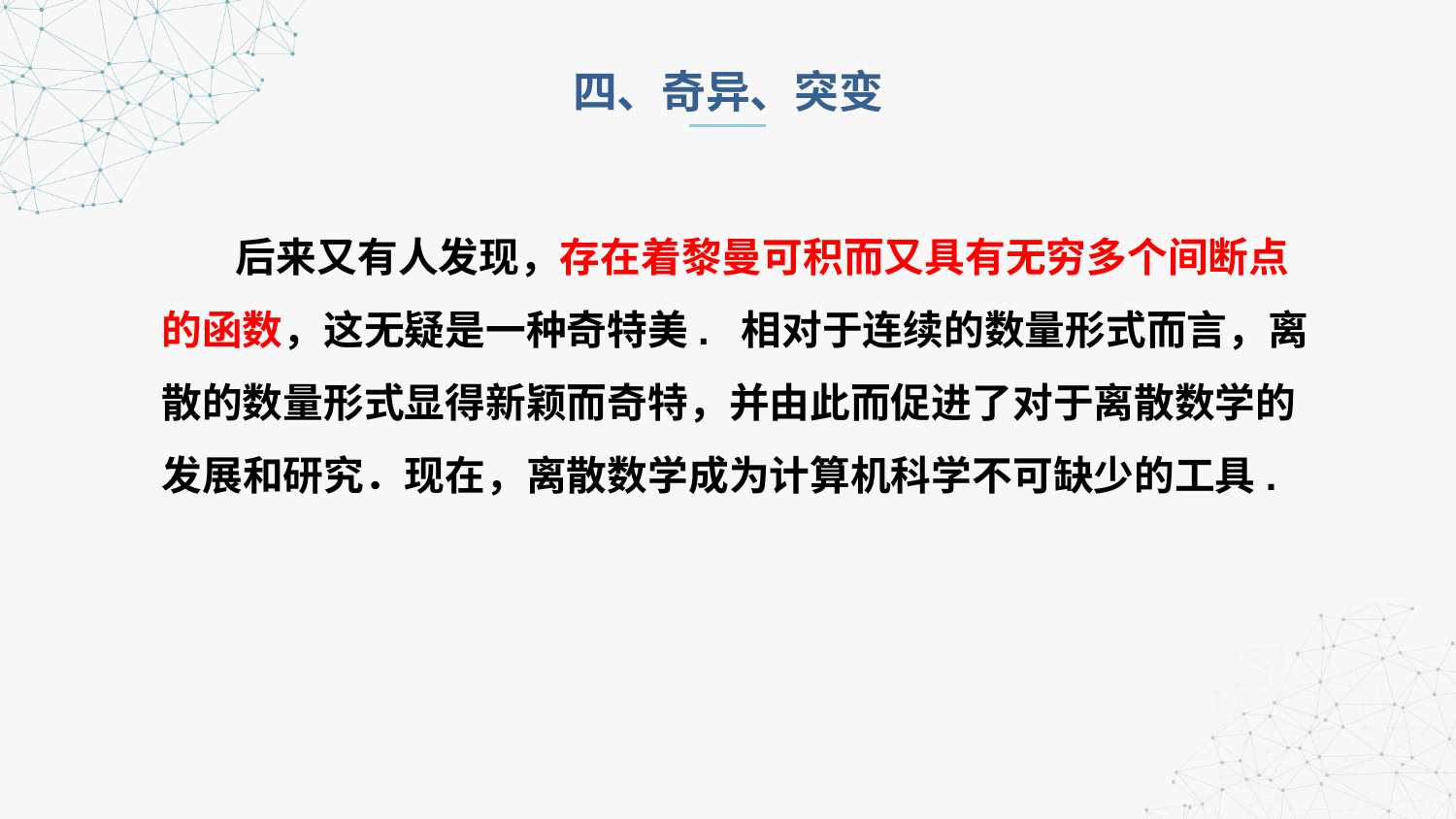

四、奇异、突变

       后来又有人发现，存在着黎曼可积而又具有无穷多个间断点的函数，这无疑是一种奇特美.  相对于连续的数量形式而言，离散的数量形式显得新颖而奇特，并由此而促进了对于离散数学的发展和研究．现在，离散数学成为计算机科学不可缺少的工具.